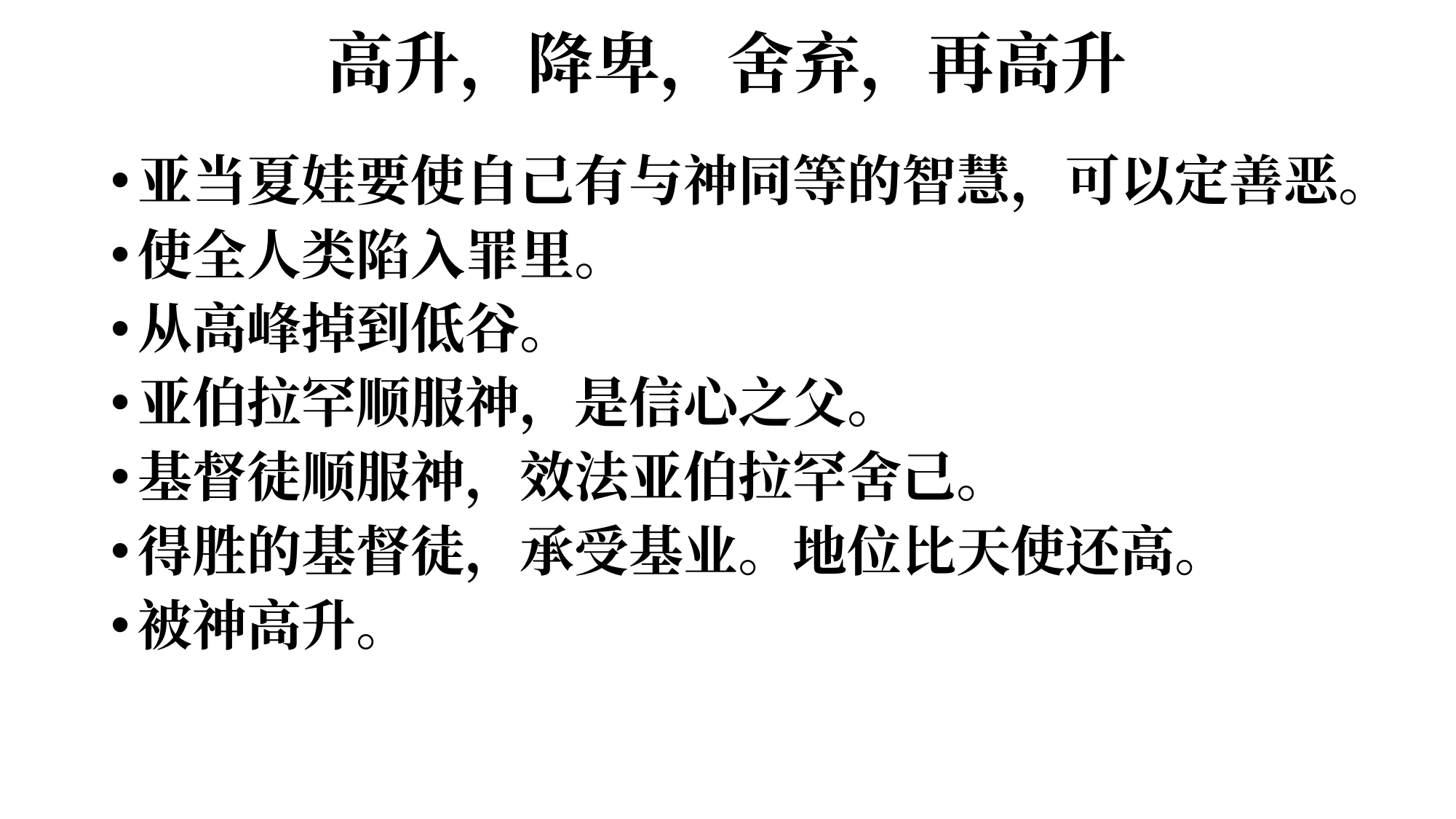

# 高升，降卑，舍弃，再高升
亚当夏娃要使自己有与神同等的智慧，可以定善恶。
使全人类陷入罪里。
从高峰掉到低谷。
亚伯拉罕顺服神，是信心之父。
基督徒顺服神，效法亚伯拉罕舍己。
得胜的基督徒，承受基业。地位比天使还高。
被神高升。